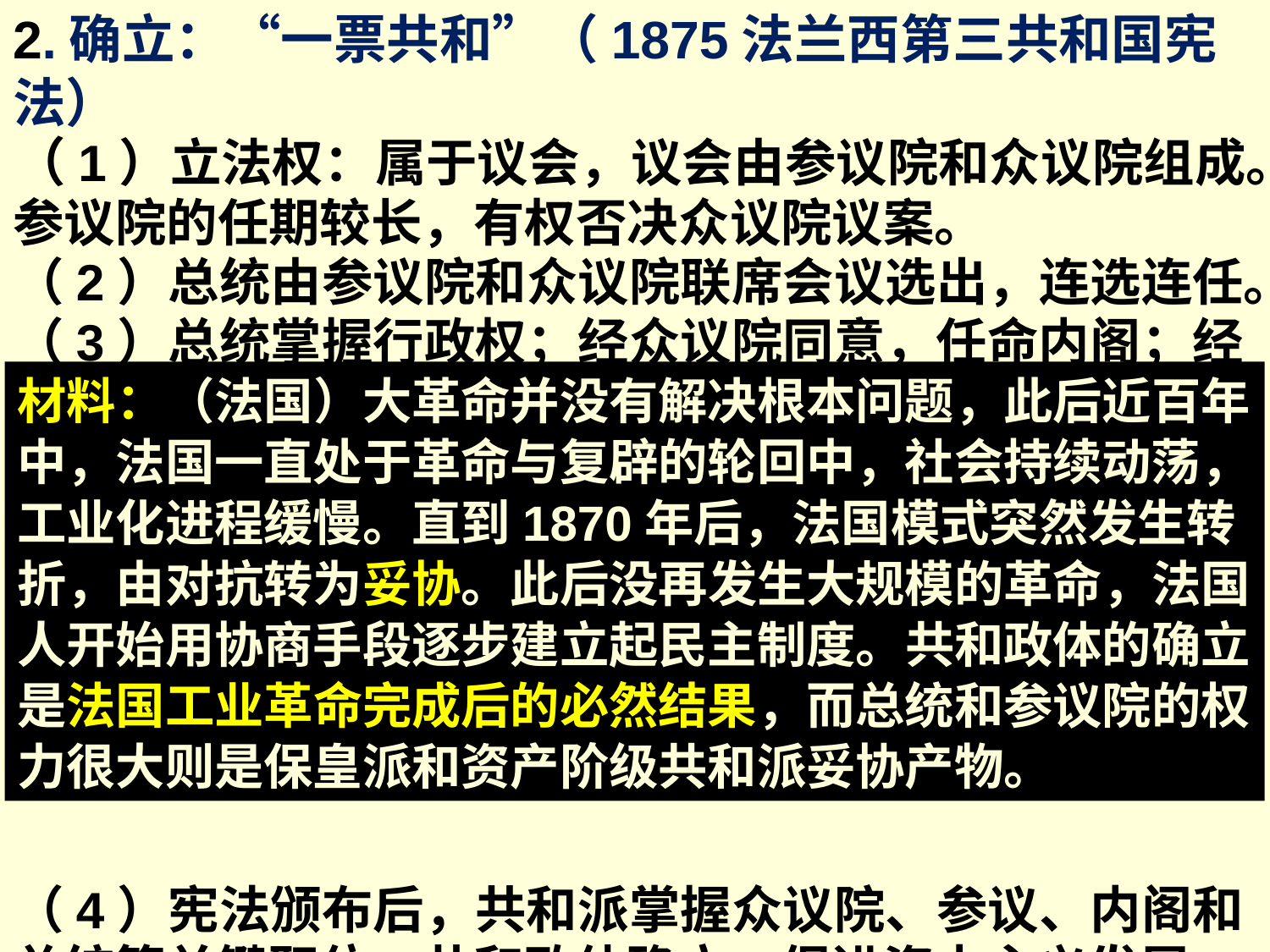

2.确立：“一票共和”（1875法兰西第三共和国宪法）
（1）立法权：属于议会，议会由参议院和众议院组成。参议院的任期较长，有权否决众议院议案。
（2）总统由参议院和众议院联席会议选出，连选连任。
（3）总统掌握行政权；经众议院同意，任命内阁；经参议院任命有权同意解散内阁。

（4）宪法颁布后，共和派掌握众议院、参议、内阁和总统等关键职位。共和政体确立，促进资本主义发展。
材料：（法国）大革命并没有解决根本问题，此后近百年中，法国一直处于革命与复辟的轮回中，社会持续动荡，工业化进程缓慢。直到1870年后，法国模式突然发生转折，由对抗转为妥协。此后没再发生大规模的革命，法国人开始用协商手段逐步建立起民主制度。共和政体的确立是法国工业革命完成后的必然结果，而总统和参议院的权力很大则是保皇派和资产阶级共和派妥协产物。